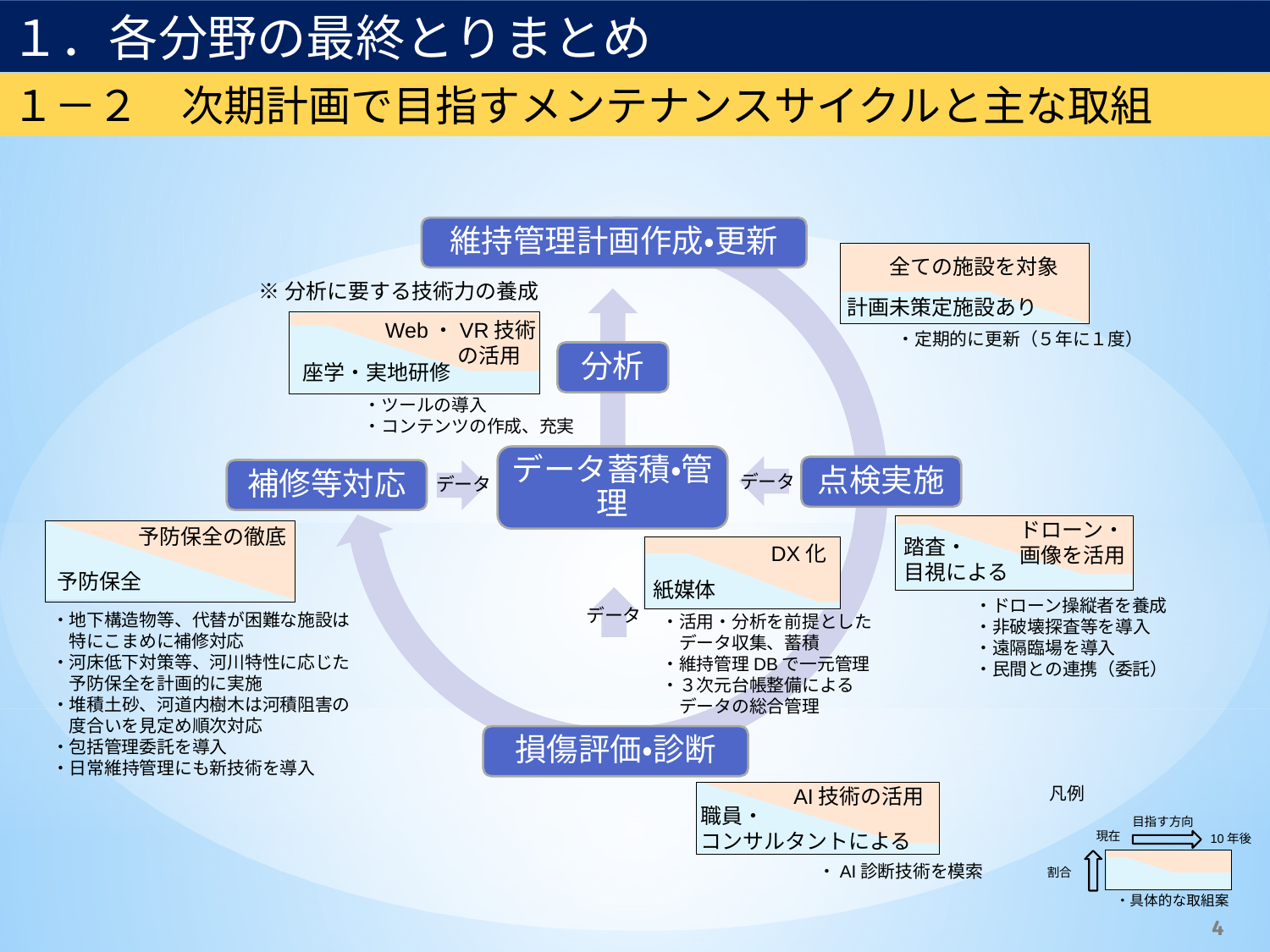

１．各分野の最終とりまとめ
１－２　次期計画で目指すメンテナンスサイクルと主な取組

維持管理計画作成・更新

全ての施設を対象
計画未策定施設あり
※分析に要する技術力の養成
Web・VR技術
　　　  の活用

座学・実地研修

・定期的に更新（５年に１度）

分析
・ツールの導入
・コンテンツの作成、充実

データ蓄積・管理

点検実施

補修等対応

データ
データ
ドローン・画像を活用

踏査・
目視による

予防保全の徹底

予防保全

DX化

紙媒体

・ドローン操縦者を養成
・非破壊探査等を導入
・遠隔臨場を導入
・民間との連携（委託）
データ
・地下構造物等、代替が困難な施設は
　特にこまめに補修対応
・河床低下対策等、河川特性に応じた
　予防保全を計画的に実施
・堆積土砂、河道内樹木は河積阻害の
　度合いを見定め順次対応
・包括管理委託を導入
・日常維持管理にも新技術を導入
・活用・分析を前提とした
　データ収集、蓄積
・維持管理DBで一元管理
・３次元台帳整備による
　データの総合管理

損傷評価・診断
凡例
AI技術の活用

職員・
コンサルタントによる

目指す方向
現在
10年後

・AI診断技術を模索
割合

・具体的な取組案
4